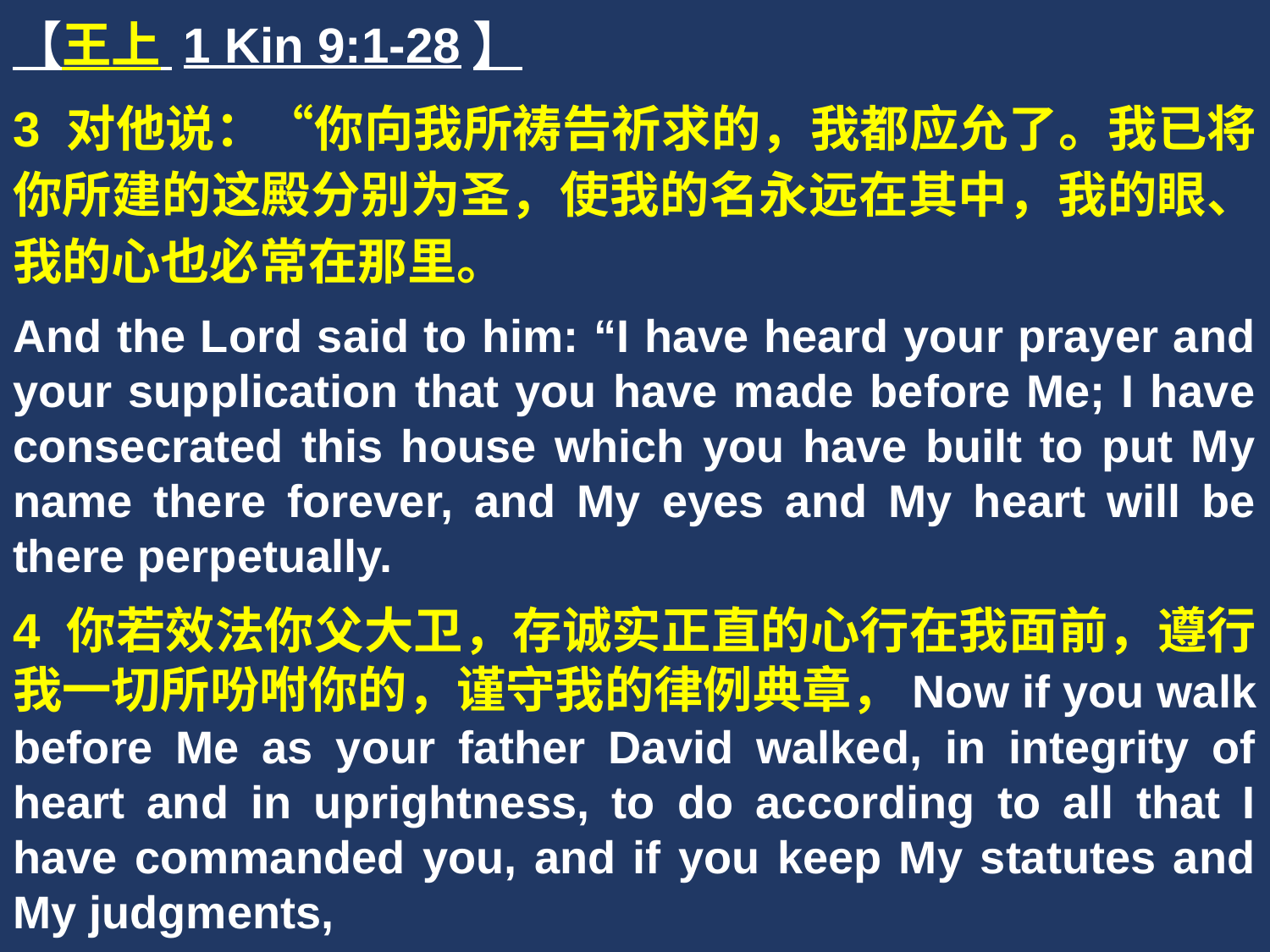

【王上 1 Kin 9:1-28】
3 对他说：“你向我所祷告祈求的，我都应允了。我已将你所建的这殿分别为圣，使我的名永远在其中，我的眼、我的心也必常在那里。
And the Lord said to him: “I have heard your prayer and your supplication that you have made before Me; I have consecrated this house which you have built to put My name there forever, and My eyes and My heart will be there perpetually.
4 你若效法你父大卫，存诚实正直的心行在我面前，遵行我一切所吩咐你的，谨守我的律例典章，Now if you walk before Me as your father David walked, in integrity of heart and in uprightness, to do according to all that I have commanded you, and if you keep My statutes and My judgments,